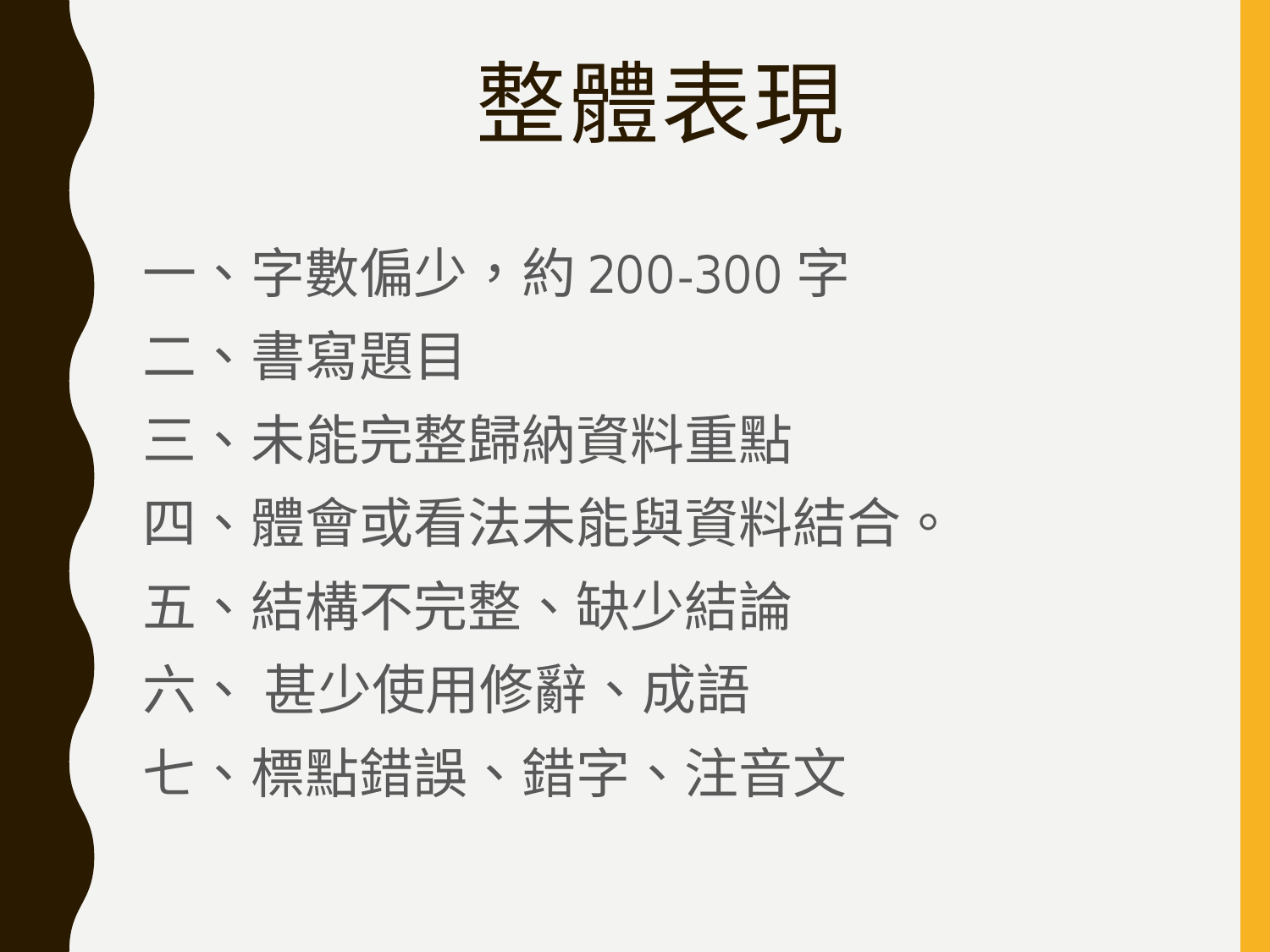

# 整體表現
一、字數偏少，約200-300字
二、書寫題目
三、未能完整歸納資料重點
四、體會或看法未能與資料結合。
五、結構不完整、缺少結論
六、 甚少使用修辭、成語
七、標點錯誤、錯字、注音文